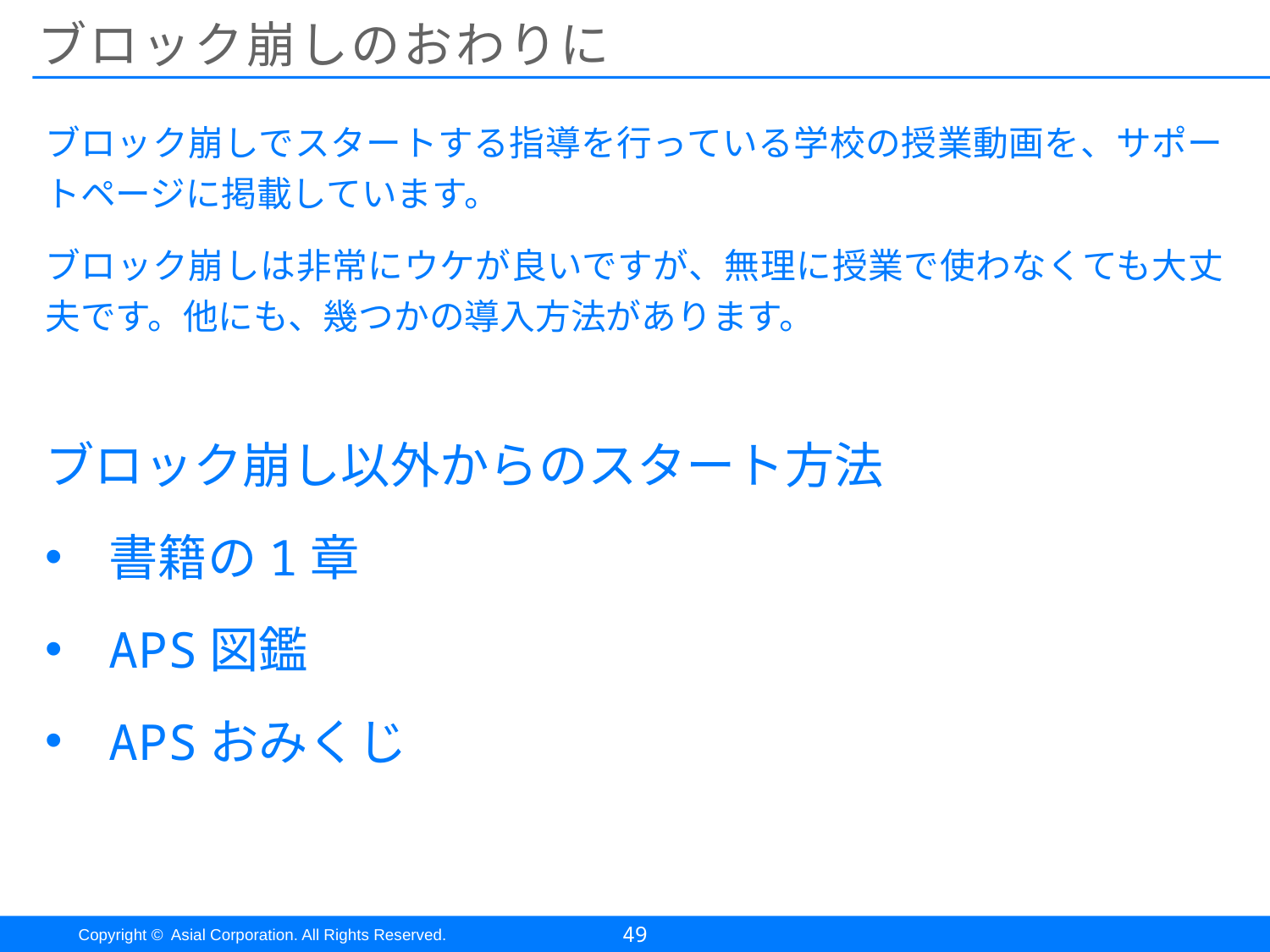

# ブロック崩しのおわりに
ブロック崩しでスタートする指導を行っている学校の授業動画を、サポートページに掲載しています。
ブロック崩しは非常にウケが良いですが、無理に授業で使わなくても大丈夫です。他にも、幾つかの導入方法があります。
ブロック崩し以外からのスタート方法
書籍の1章
APS図鑑
APSおみくじ
49